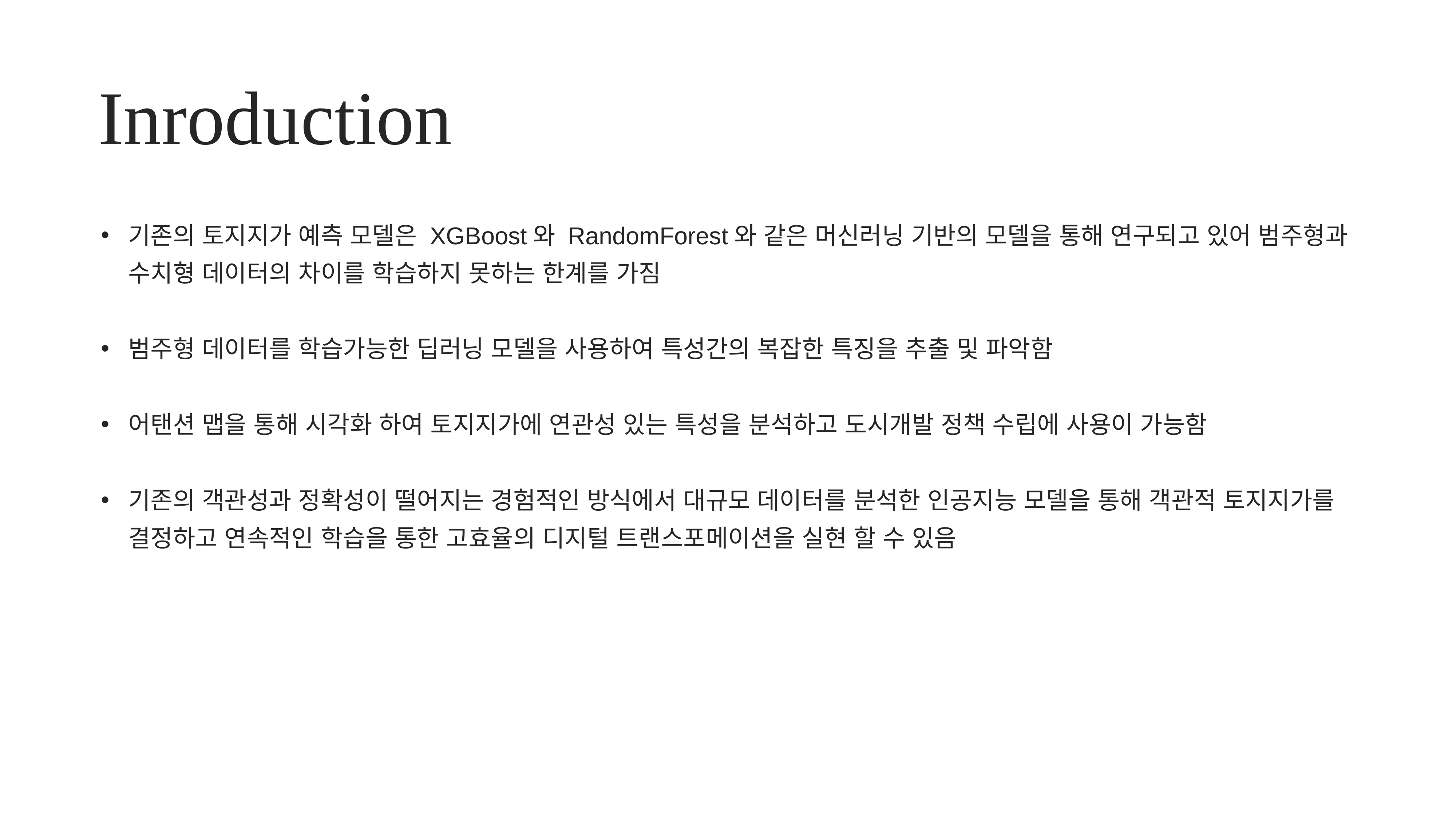

# Inroduction
기존의 토지지가 예측 모델은 XGBoost와 RandomForest와 같은 머신러닝 기반의 모델을 통해 연구되고 있어 범주형과 수치형 데이터의 차이를 학습하지 못하는 한계를 가짐

범주형 데이터를 학습가능한 딥러닝 모델을 사용하여 특성간의 복잡한 특징을 추출 및 파악함

어탠션 맵을 통해 시각화 하여 토지지가에 연관성 있는 특성을 분석하고 도시개발 정책 수립에 사용이 가능함

기존의 객관성과 정확성이 떨어지는 경험적인 방식에서 대규모 데이터를 분석한 인공지능 모델을 통해 객관적 토지지가를 결정하고 연속적인 학습을 통한 고효율의 디지털 트랜스포메이션을 실현 할 수 있음